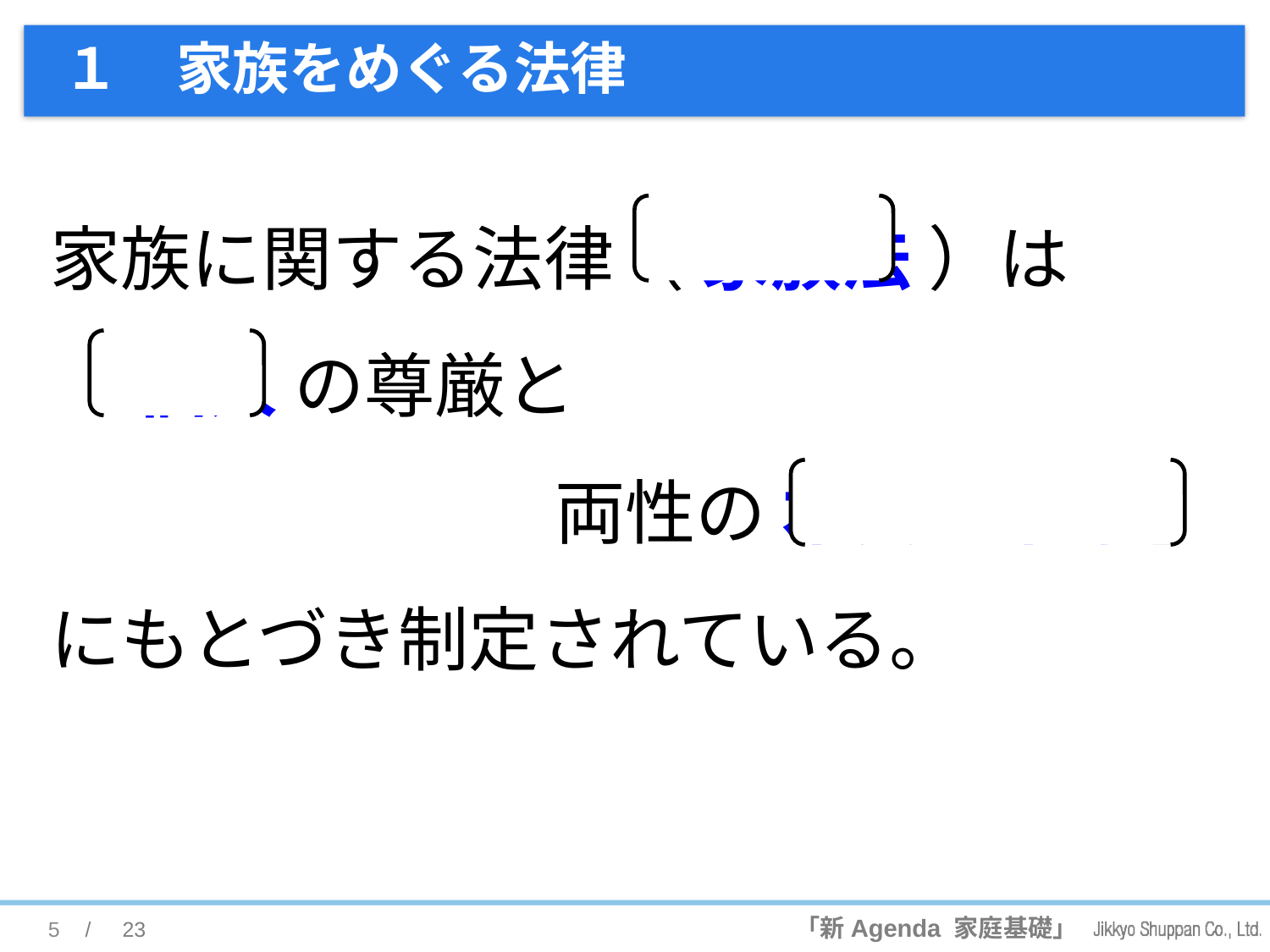

# １　家族をめぐる法律
家族に関する法律（ 家族法 ）は
「 個人 の尊厳と
両性の 本質的平等 」
にもとづき制定されている。

5